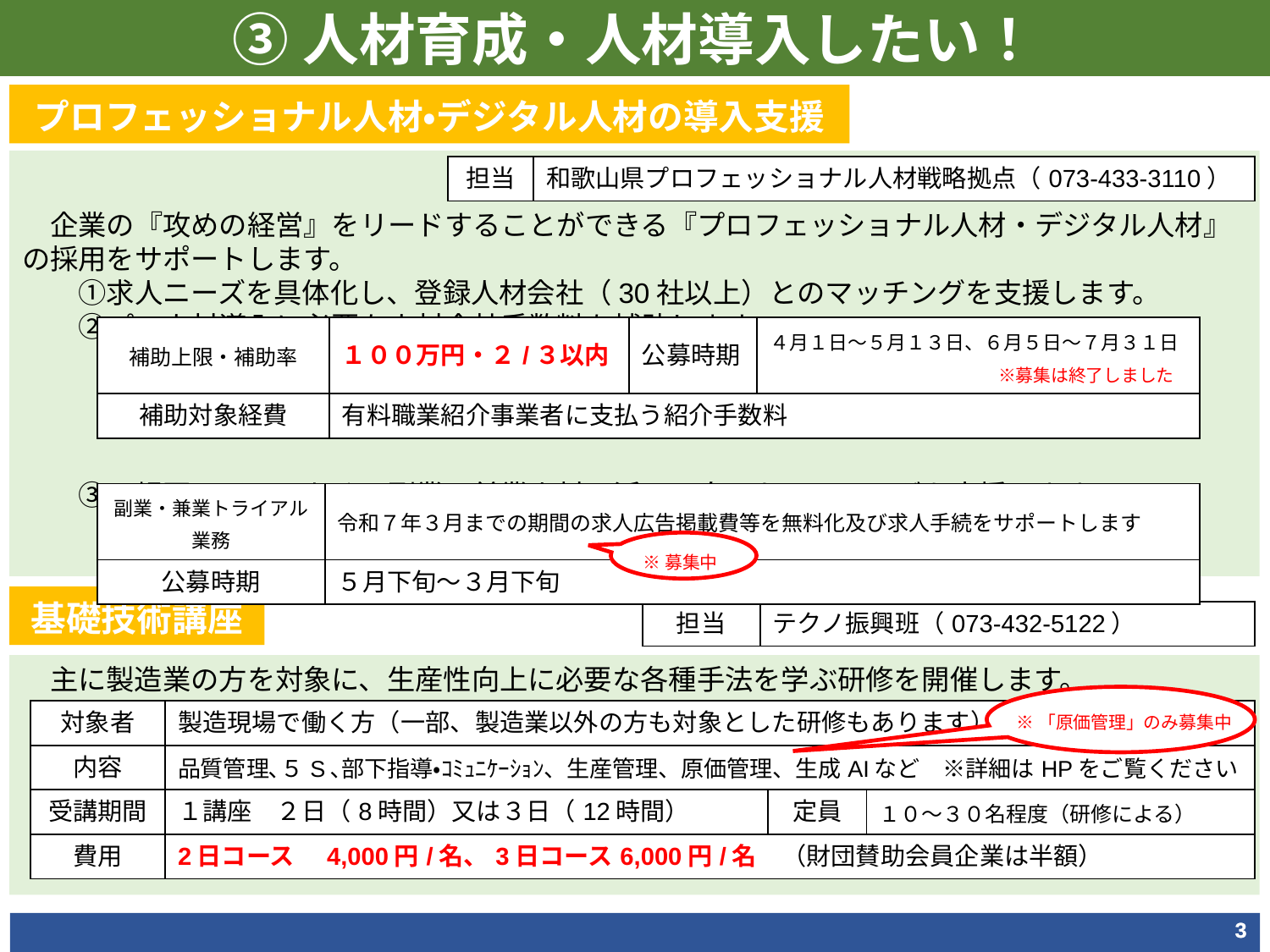

③人材育成・人材導入したい！
プロフェッショナル人材・デジタル人材の導入支援

　企業の『攻めの経営』をリードすることができる『プロフェッショナル人材・デジタル人材』の採用をサポートします。
　　①求人ニーズを具体化し、登録人材会社（30社以上）とのマッチングを支援します。
　　②プロ人材導入に必要な人材会社手数料を補助します。

　　③正規雇用だけでなく、副業・兼業人材の活用に向けたマッチングも支援します。
| 担当 | 和歌山県プロフェッショナル人材戦略拠点（073-433-3110） |
| --- | --- |
| 補助上限・補助率 | １００万円・２/３以内 | 公募時期 | ４月１日～５月１３日、６月５日～７月３１日 　　　　　　　　　　　　　※募集は終了しました |
| --- | --- | --- | --- |
| 補助対象経費 | 有料職業紹介事業者に支払う紹介手数料 |  |  |
| 副業・兼業トライアル業務 | 令和７年３月までの期間の求人広告掲載費等を無料化及び求人手続をサポートします |
| --- | --- |
| 公募時期 | ５月下旬～３月下旬 |
※募集中

基礎技術講座
| 担当 | テクノ振興班（073-432-5122） |
| --- | --- |
　主に製造業の方を対象に、生産性向上に必要な各種手法を学ぶ研修を開催します。
※「原価管理」のみ募集中

| 対象者 | 製造現場で働く方（一部、製造業以外の方も対象とした研修もあります） |  |  |
| --- | --- | --- | --- |
| 内容 | 品質管理､５S､部下指導・ｺﾐｭﾆｹｰｼｮﾝ、生産管理、原価管理、生成AIなど　※詳細はHPをご覧ください |  |  |
| 受講期間 | １講座　２日（8時間）又は３日（12時間） | 定員 | １０～３０名程度（研修による） |
| 費用 | 2日コース　4,000円/名、3日コース6,000円/名　（財団賛助会員企業は半額） |  |  |
3
3